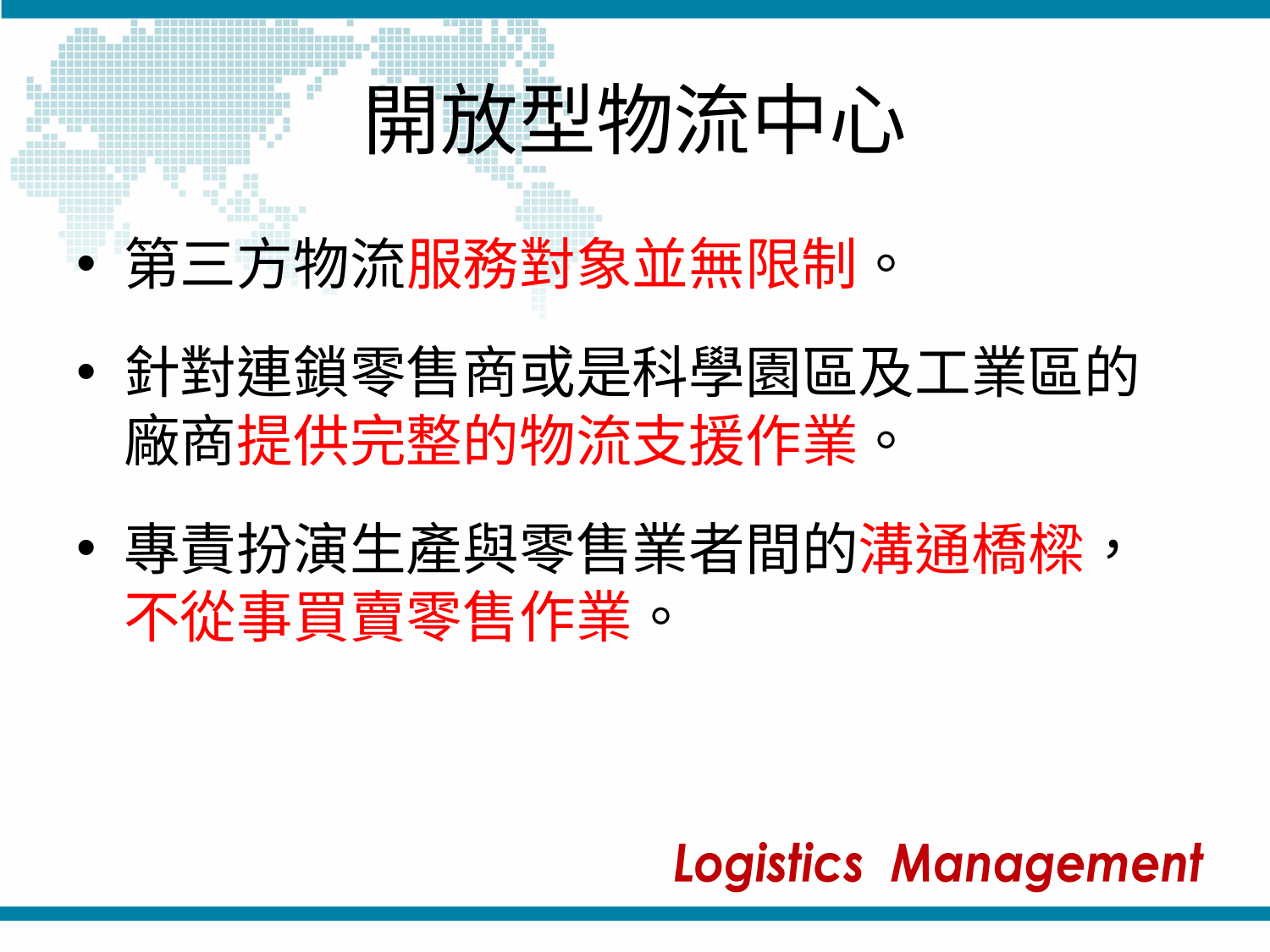

# 開放型物流中心
第三方物流服務對象並無限制。

針對連鎖零售商或是科學園區及工業區的廠商提供完整的物流支援作業。

專責扮演生產與零售業者間的溝通橋樑，不從事買賣零售作業。